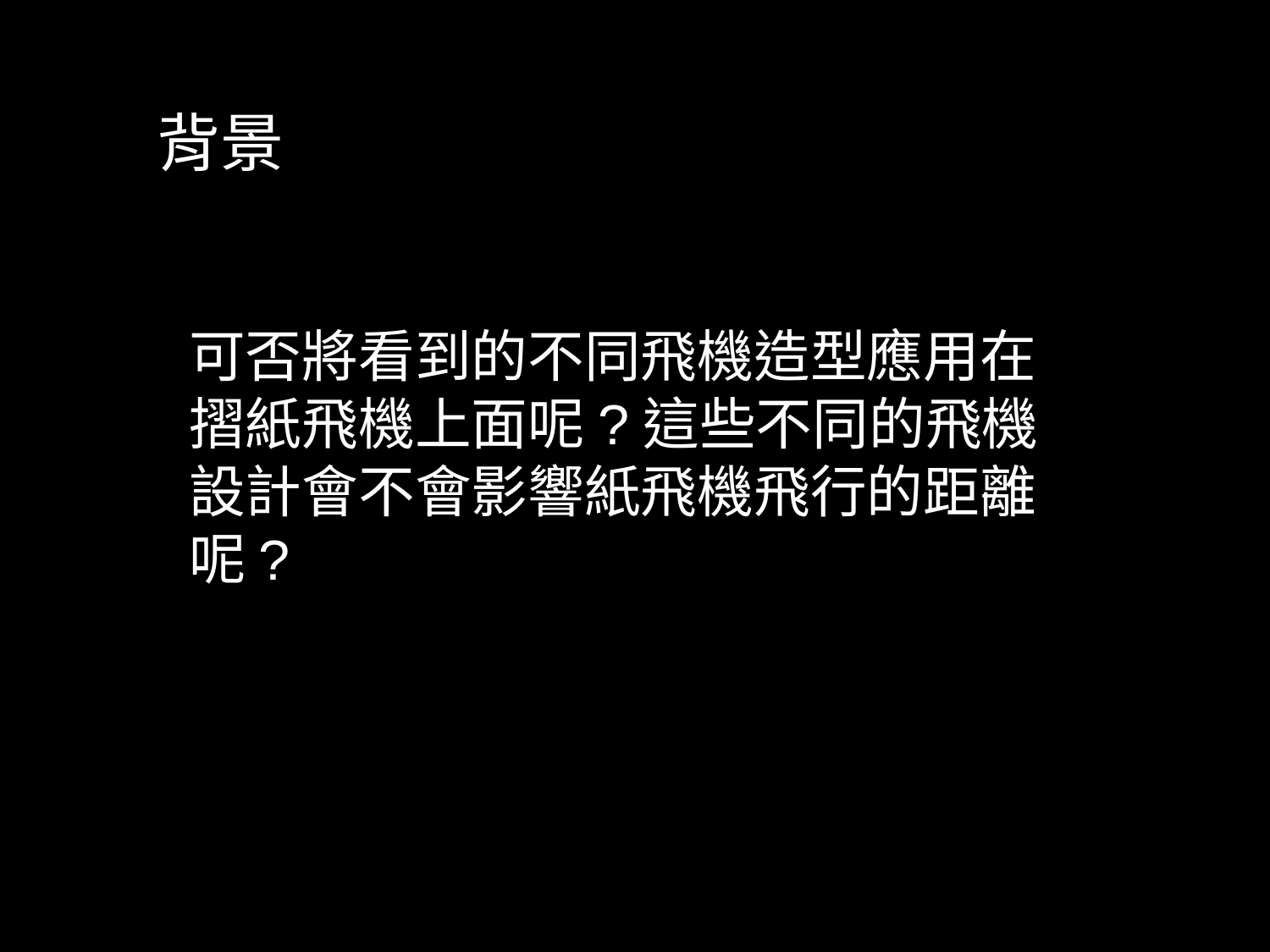

背景
可否將看到的不同飛機造型應用在摺紙飛機上面呢?這些不同的飛機設計會不會影響紙飛機飛行的距離呢?